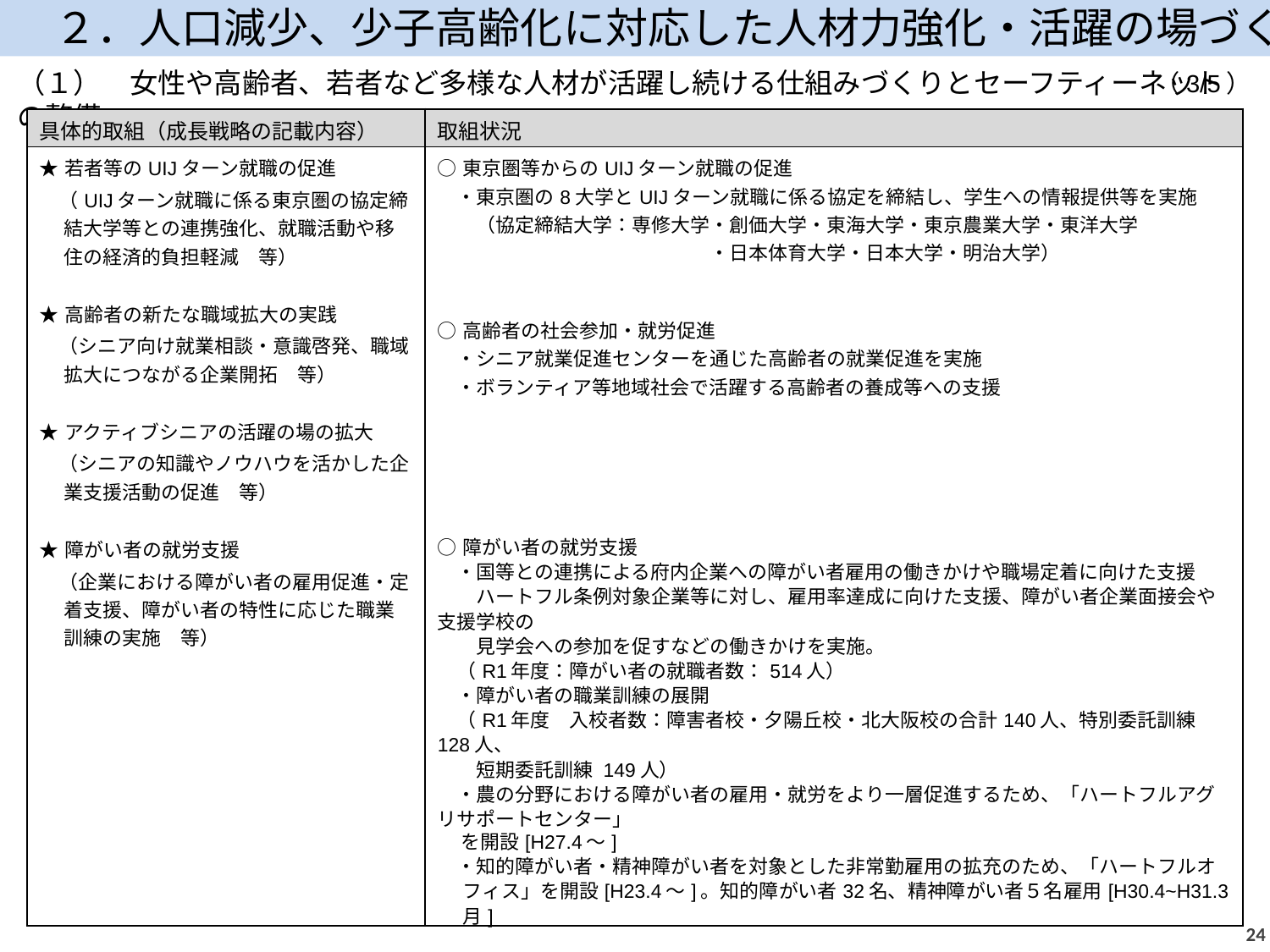

２．人口減少、少子高齢化に対応した人材力強化・活躍の場づくり
（１）　女性や高齢者、若者など多様な人材が活躍し続ける仕組みづくりとセーフティーネットの整備
（3/5）
| 具体的取組（成長戦略の記載内容） | 取組状況 |
| --- | --- |
| ★若者等のUIJターン就職の促進 　（UIJターン就職に係る東京圏の協定締結大学等との連携強化、就職活動や移住の経済的負担軽減　等） ★高齢者の新たな職域拡大の実践 　（シニア向け就業相談・意識啓発、職域拡大につながる企業開拓　等） ★アクティブシニアの活躍の場の拡大 　（シニアの知識やノウハウを活かした企業支援活動の促進　等） ★障がい者の就労支援 　（企業における障がい者の雇用促進・定着支援、障がい者の特性に応じた職業訓練の実施　等） | ○東京圏等からのUIJターン就職の促進 　・東京圏の8大学とUIJターン就職に係る協定を締結し、学生への情報提供等を実施 　　（協定締結大学：専修大学・創価大学・東海大学・東京農業大学・東洋大学 　　　　　　　　　　　　　　・日本体育大学・日本大学・明治大学） 　 ○高齢者の社会参加・就労促進 　・シニア就業促進センターを通じた高齢者の就業促進を実施 　・ボランティア等地域社会で活躍する高齢者の養成等への支援 ○障がい者の就労支援 　・国等との連携による府内企業への障がい者雇用の働きかけや職場定着に向けた支援 　　ハートフル条例対象企業等に対し、雇用率達成に向けた支援、障がい者企業面接会や支援学校の 　　見学会への参加を促すなどの働きかけを実施。 　（R1年度：障がい者の就職者数：514人） 　・障がい者の職業訓練の展開 　（R1年度　入校者数：障害者校・夕陽丘校・北大阪校の合計140人、特別委託訓練 128人、 　　短期委託訓練 149人） 　・農の分野における障がい者の雇用・就労をより一層促進するため、「ハートフルアグリサポートセンター」 を開設[H27.4～] 　・知的障がい者・精神障がい者を対象とした非常勤雇用の拡充のため、「ハートフルオフィス」を開設[H23.4～]。知的障がい者32名、精神障がい者５名雇用[H30.4~H31.3月] |
24